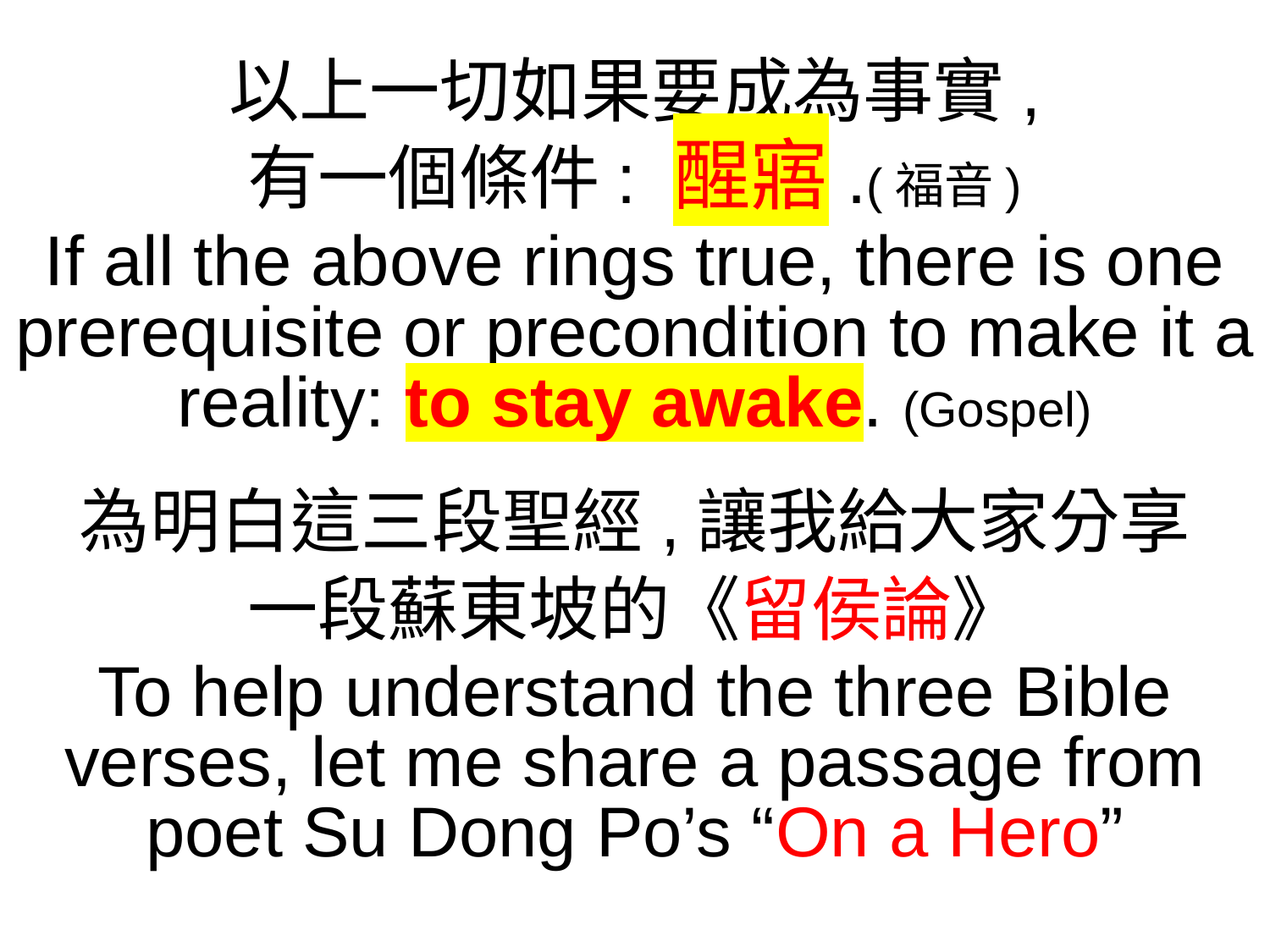

以上一切如果要成為事實,
有一個條件: 醒寤.(福音)
If all the above rings true, there is one prerequisite or precondition to make it a reality: to stay awake. (Gospel)
為明白這三段聖經,讓我給大家分享
一段蘇東坡的《留侯論》
To help understand the three Bible verses, let me share a passage from poet Su Dong Po’s “On a Hero”